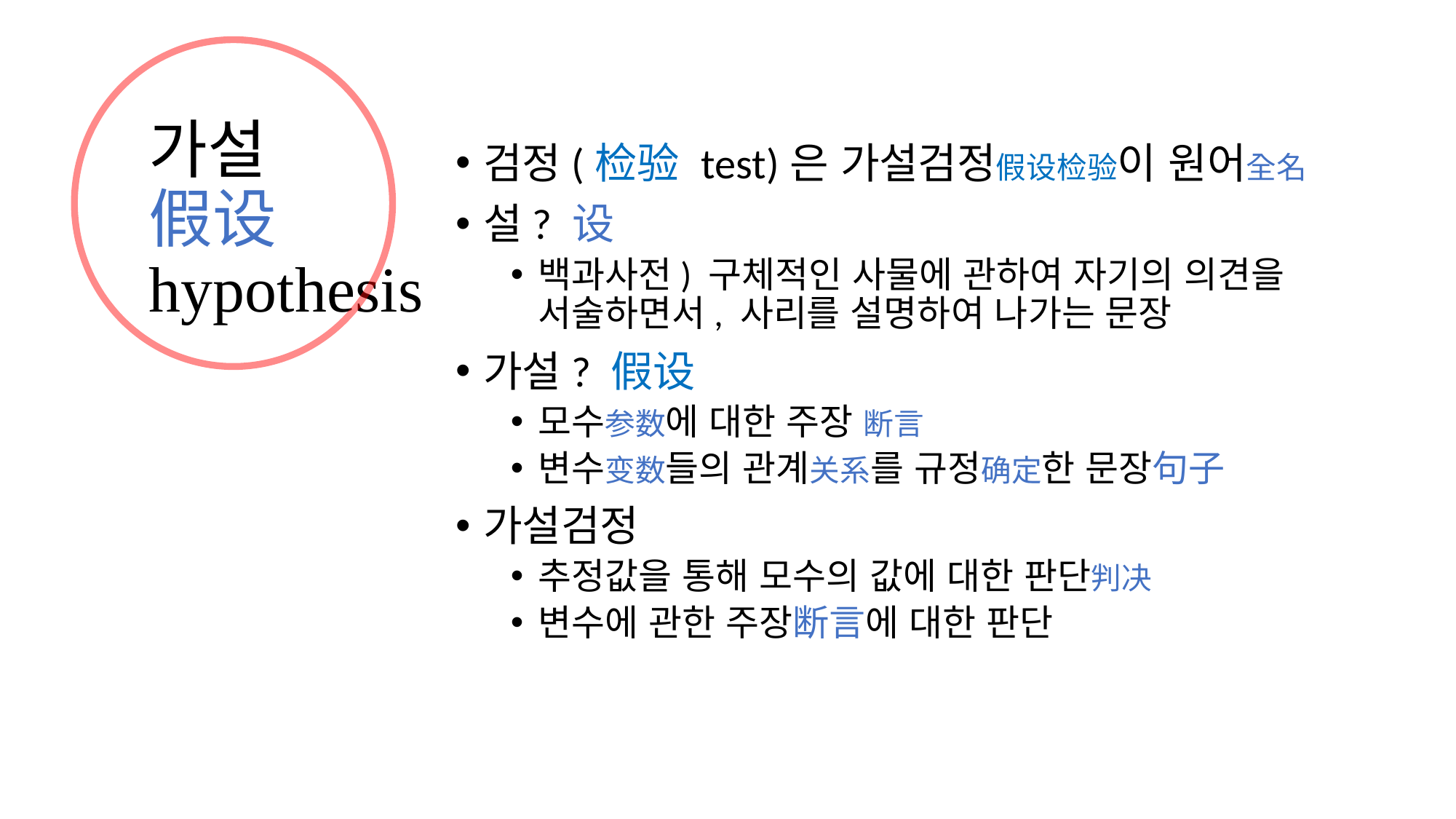

# 가설 假设 hypothesis
검정(检验 test)은 가설검정假设检验이 원어全名
설? 设
백과사전) 구체적인 사물에 관하여 자기의 의견을 서술하면서, 사리를 설명하여 나가는 문장
가설? 假设
모수参数에 대한 주장 断言
변수变数들의 관계关系를 규정确定한 문장句子
가설검정
추정값을 통해 모수의 값에 대한 판단判决
변수에 관한 주장断言에 대한 판단